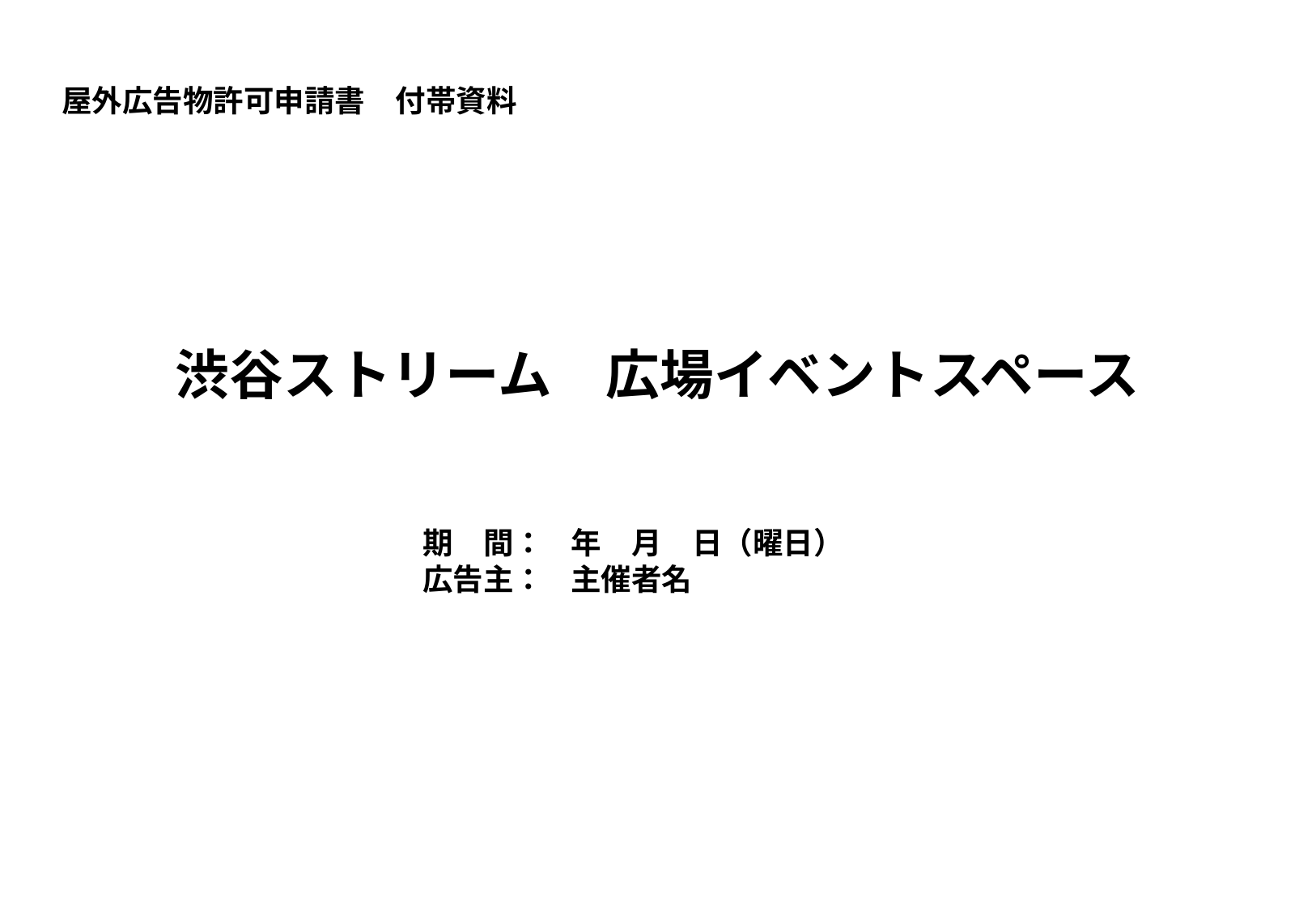

屋外広告物許可申請書　付帯資料
渋谷ストリーム　広場イベントスペース
　年　月　日（曜日）
　主催者名
期　間：
広告主：